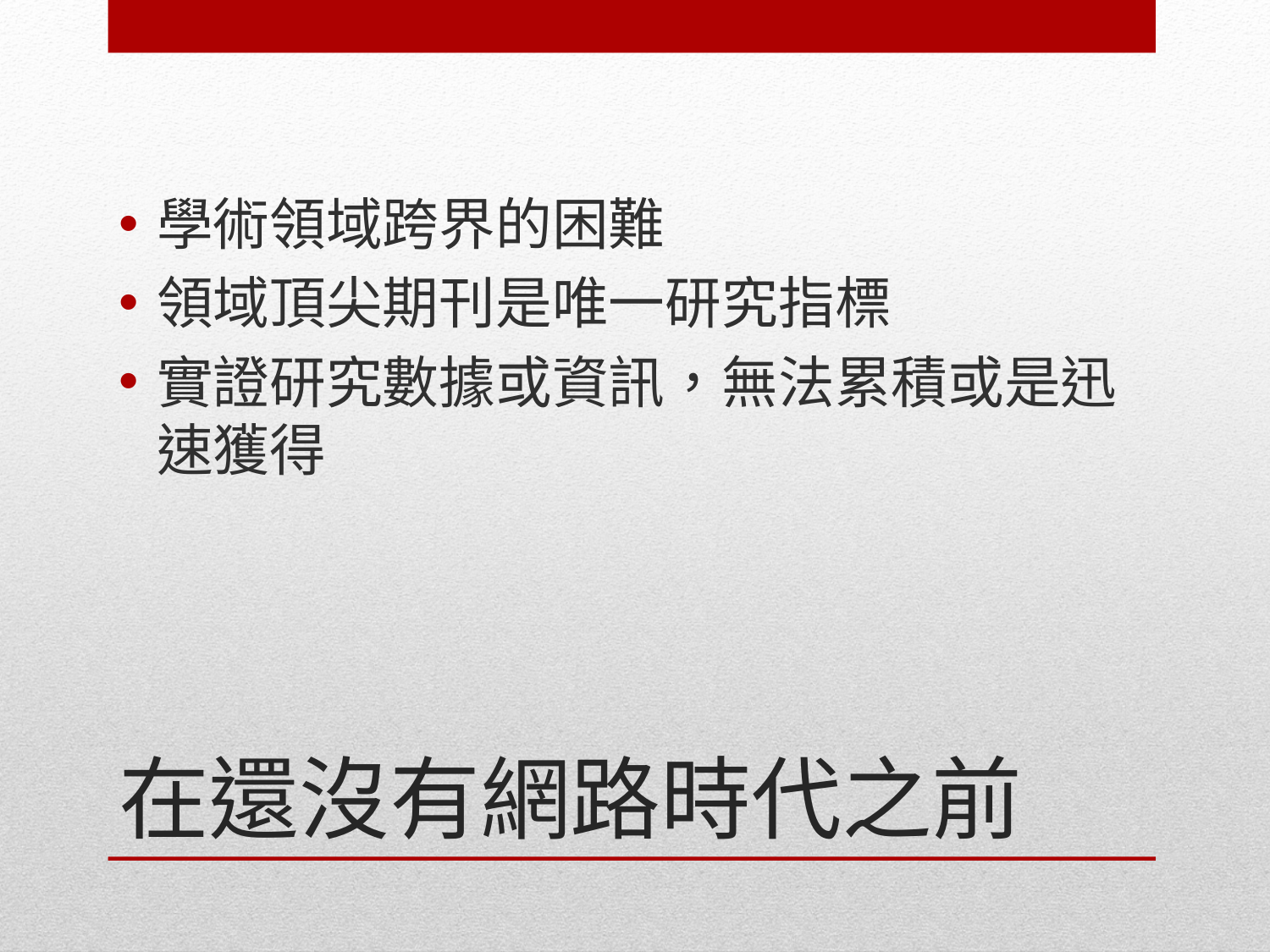

學術領域跨界的困難
領域頂尖期刊是唯一研究指標
實證研究數據或資訊，無法累積或是迅速獲得

# 在還沒有網路時代之前